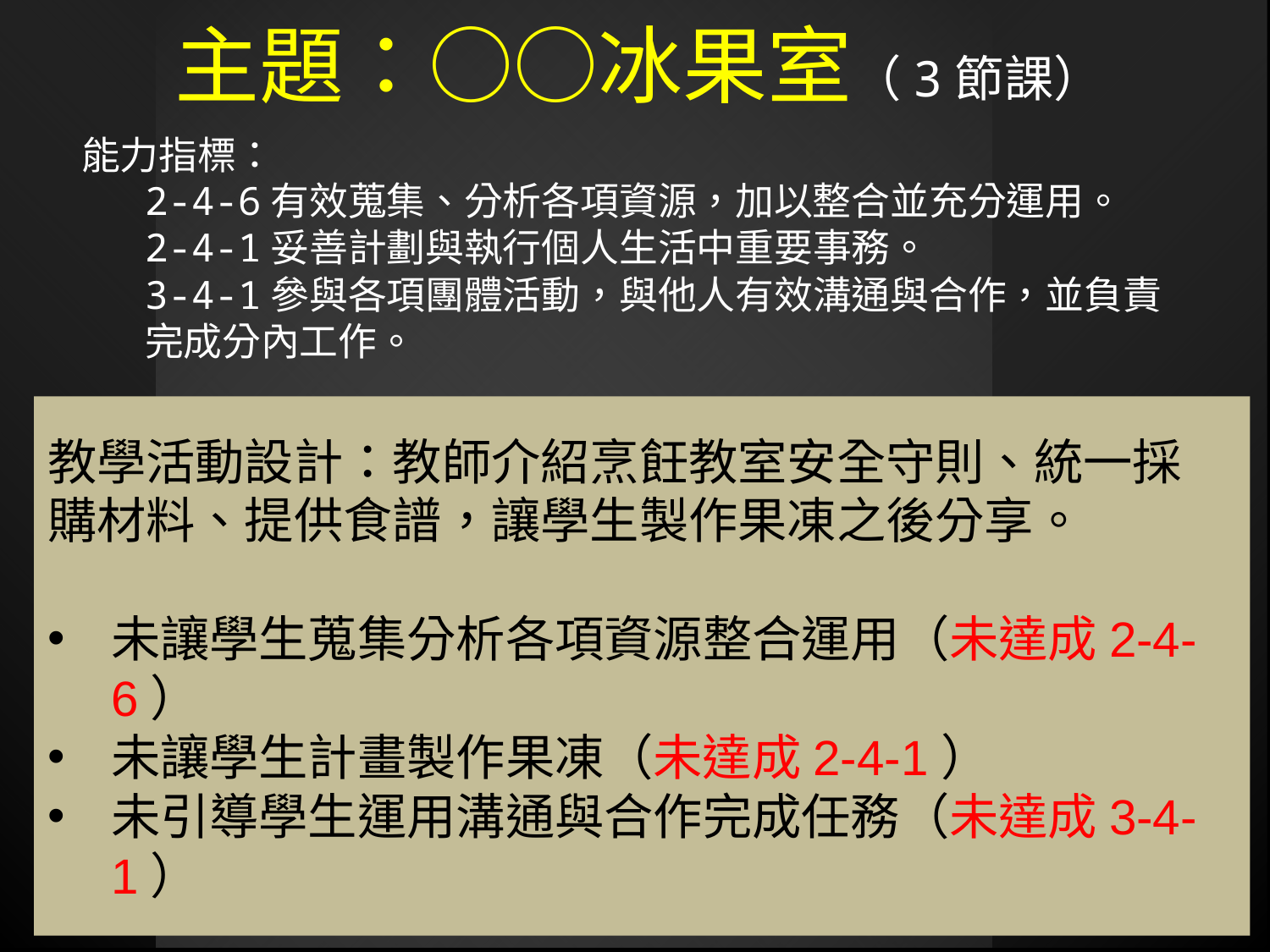

主題：○○冰果室（3節課）
能力指標：
2-4-6有效蒐集、分析各項資源，加以整合並充分運用。
2-4-1妥善計劃與執行個人生活中重要事務。
3-4-1參與各項團體活動，與他人有效溝通與合作，並負責完成分內工作。

教學活動設計：教師介紹烹飪教室安全守則、統一採購材料、提供食譜，讓學生製作果凍之後分享。

未讓學生蒐集分析各項資源整合運用（未達成2-4-6）
未讓學生計畫製作果凍（未達成2-4-1）
未引導學生運用溝通與合作完成任務（未達成3-4-1）
流程：
烹飪教室簡介
烹飪安全守則
烹飪課程（果凍製作）講解與分工
巧鮮果凍示範
進行鮮果凍實作
分享與互評
花費結算
回饋與檢討
課程/教學目標：
能說出烹飪教室的使用規範
能說出廚房內的安全守則
小組能做出衛生可食的巧鮮果凍
能欣賞他組的作品
樂意跟師長、家人分享成果